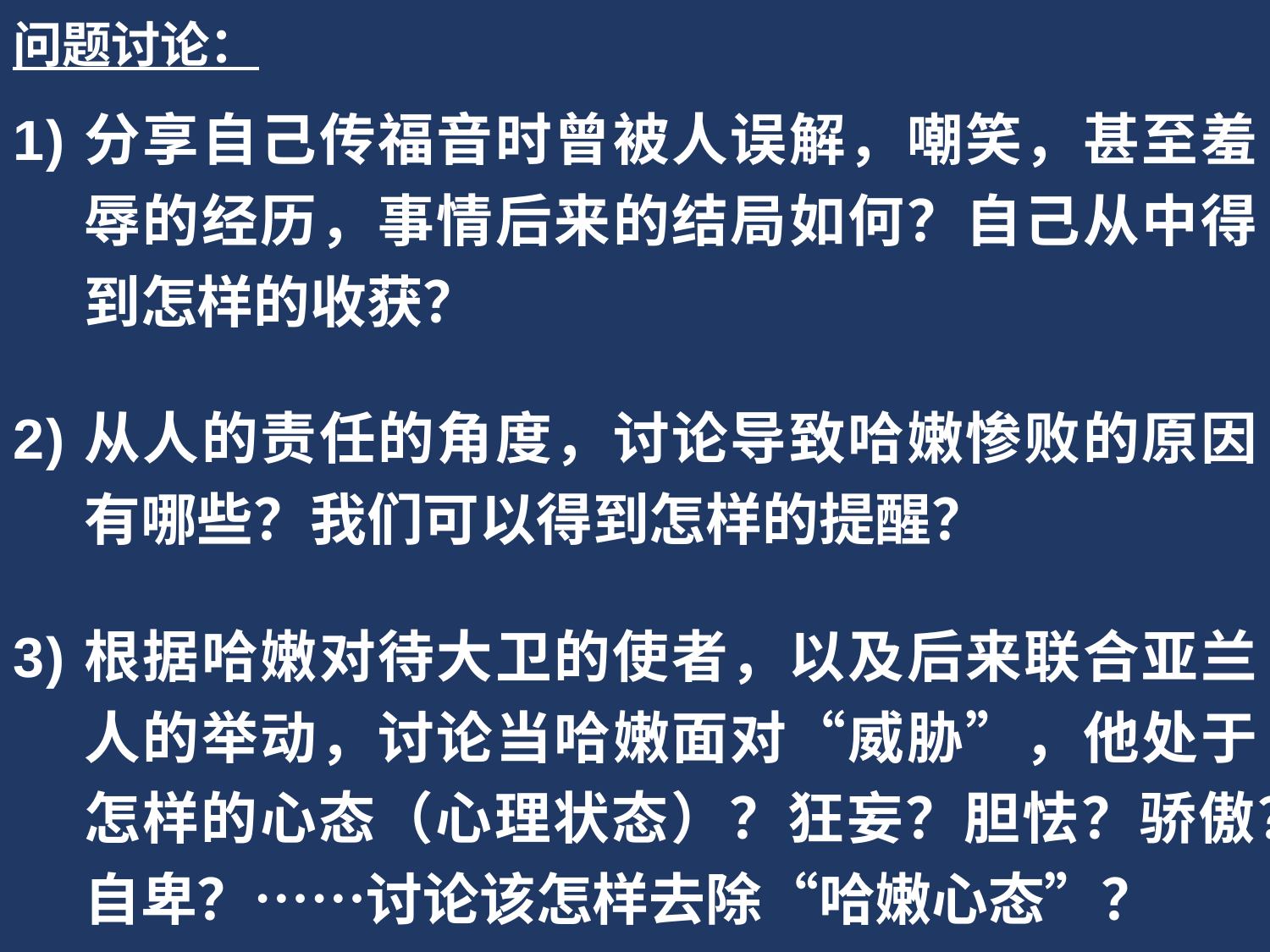

问题讨论：
分享自己传福音时曾被人误解，嘲笑，甚至羞辱的经历，事情后来的结局如何？自己从中得到怎样的收获？

从人的责任的角度，讨论导致哈嫩惨败的原因有哪些？我们可以得到怎样的提醒？

根据哈嫩对待大卫的使者，以及后来联合亚兰人的举动，讨论当哈嫩面对“威胁”，他处于怎样的心态（心理状态）？狂妄？胆怯？骄傲？自卑？……讨论该怎样去除“哈嫩心态”？